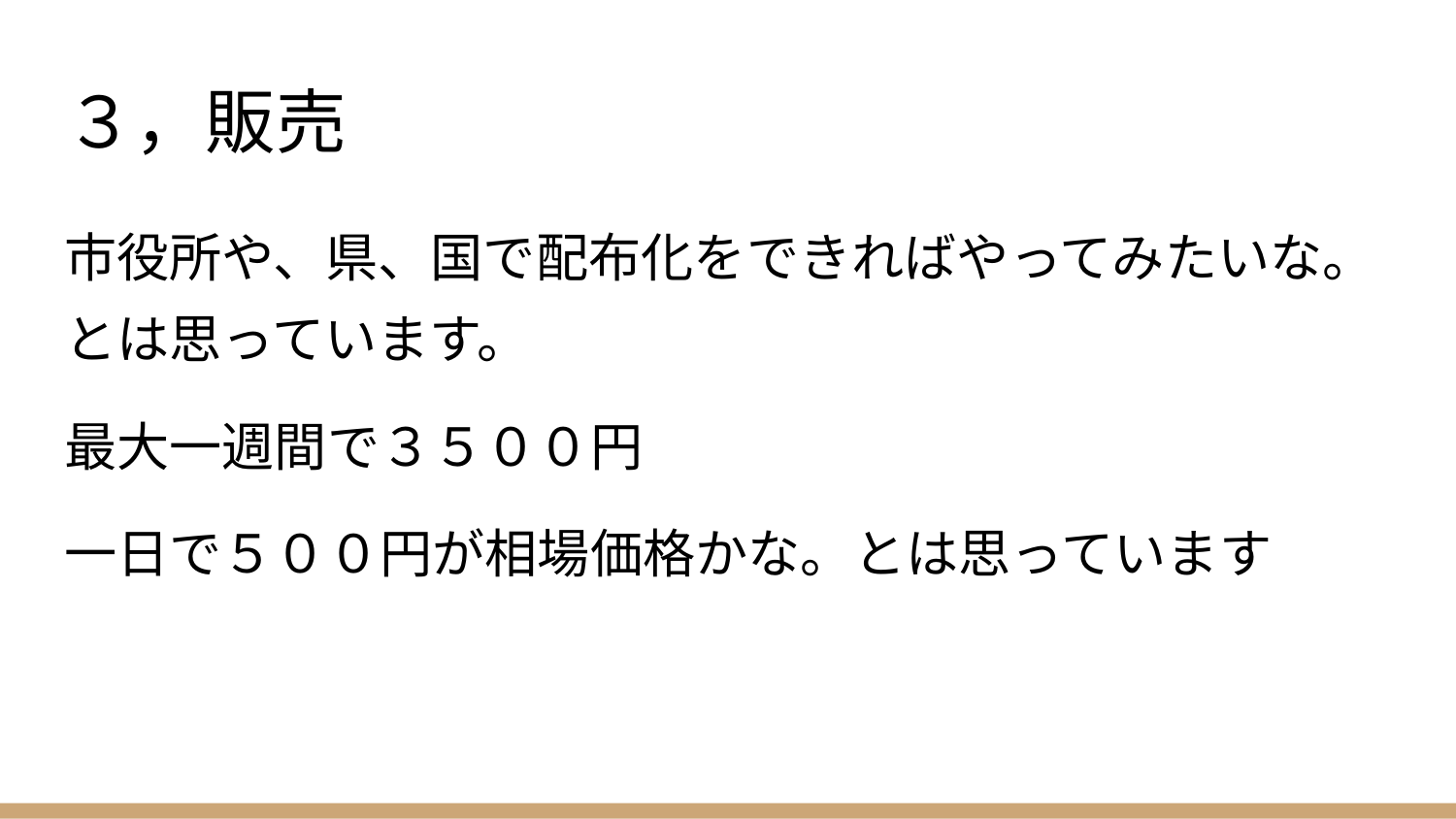

# ３，販売
市役所や、県、国で配布化をできればやってみたいな。とは思っています。
最大一週間で３５００円
一日で５００円が相場価格かな。とは思っています